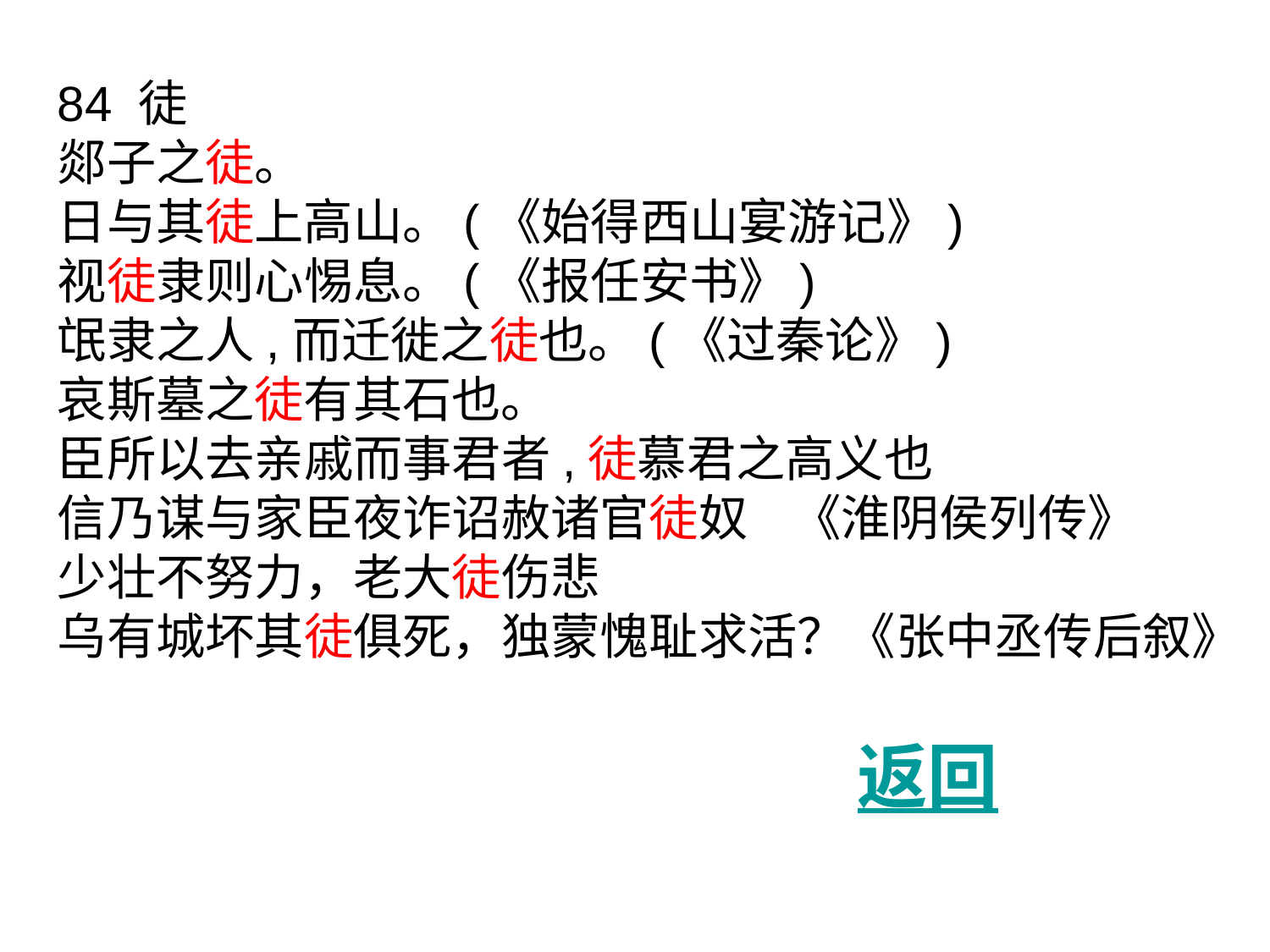

84 徒
郯子之徒。
日与其徒上高山。(《始得西山宴游记》)
视徒隶则心惕息。(《报任安书》)
氓隶之人,而迁徙之徒也。(《过秦论》)
哀斯墓之徒有其石也。
臣所以去亲戚而事君者,徒慕君之高义也
信乃谋与家臣夜诈诏赦诸官徒奴    《淮阴侯列传》
少壮不努力，老大徒伤悲
乌有城坏其徒俱死，独蒙愧耻求活？《张中丞传后叙》
返回